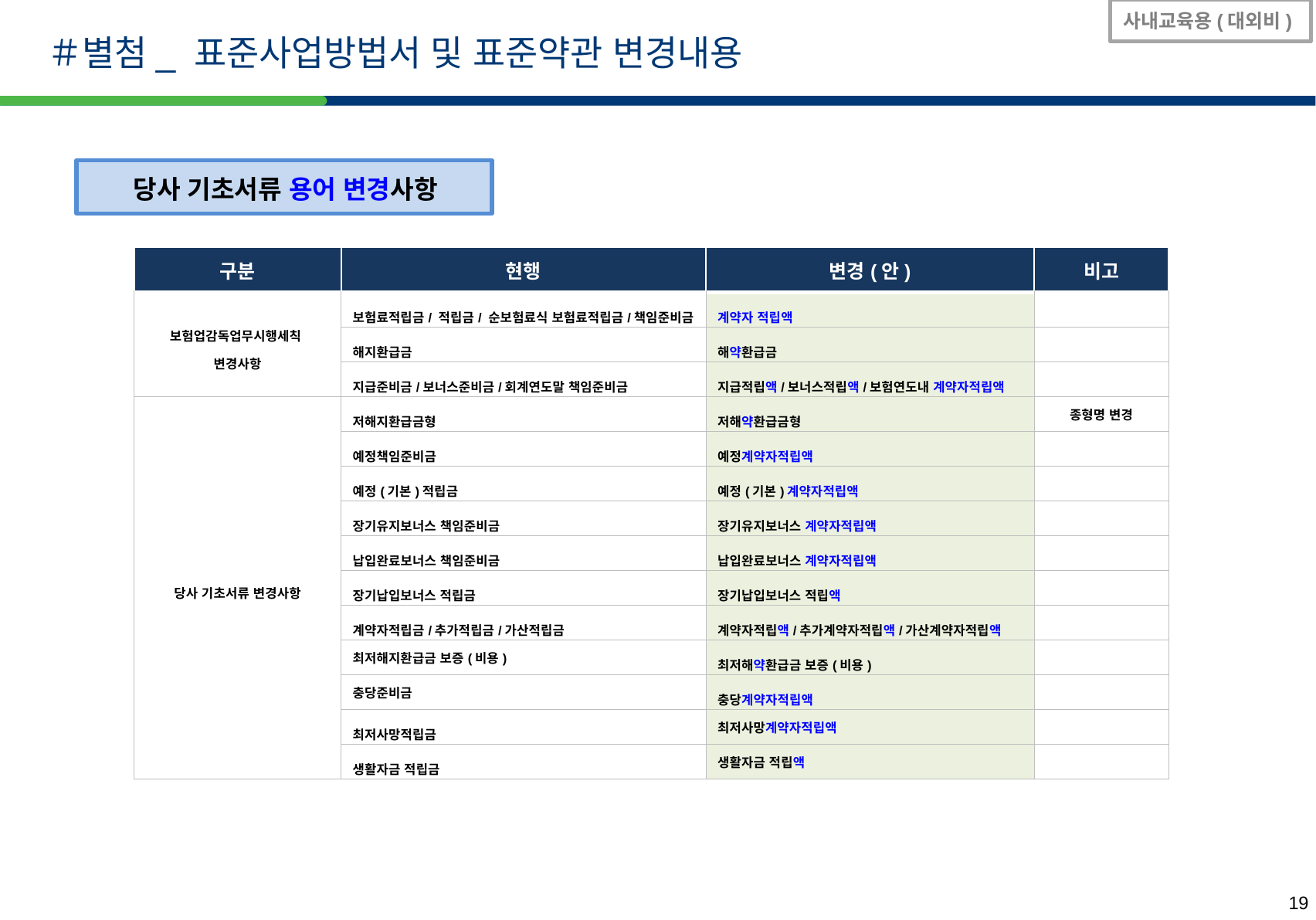

사내교육용(대외비)
＃별첨_ 표준사업방법서 및 표준약관 변경내용

당사 기초서류 용어 변경사항
| 구분 | 현행 | 변경(안) | 비고 |
| --- | --- | --- | --- |
| 보험업감독업무시행세칙 변경사항 | 보험료적립금/ 적립금/ 순보험료식 보험료적립금/책임준비금 | 계약자 적립액 |  |
|  | 해지환급금 | 해약환급금 |  |
|  | 지급준비금/보너스준비금/회계연도말 책임준비금 | 지급적립액/보너스적립액/보험연도내 계약자적립액 |  |
| 당사 기초서류 변경사항 | 저해지환급금형 | 저해약환급금형 | 종형명 변경 |
|  | 예정책임준비금 | 예정계약자적립액 |  |
|  | 예정(기본)적립금 | 예정(기본)계약자적립액 |  |
|  | 장기유지보너스 책임준비금 | 장기유지보너스 계약자적립액 |  |
|  | 납입완료보너스 책임준비금 | 납입완료보너스 계약자적립액 |  |
|  | 장기납입보너스 적립금 | 장기납입보너스 적립액 |  |
|  | 계약자적립금/추가적립금/가산적립금 | 계약자적립액/추가계약자적립액/가산계약자적립액 |  |
|  | 최저해지환급금 보증(비용) | 최저해약환급금 보증(비용) |  |
|  | 충당준비금 | 충당계약자적립액 |  |
|  | 최저사망적립금 | 최저사망계약자적립액 |  |
|  | 생활자금 적립금 | 생활자금 적립액 |  |